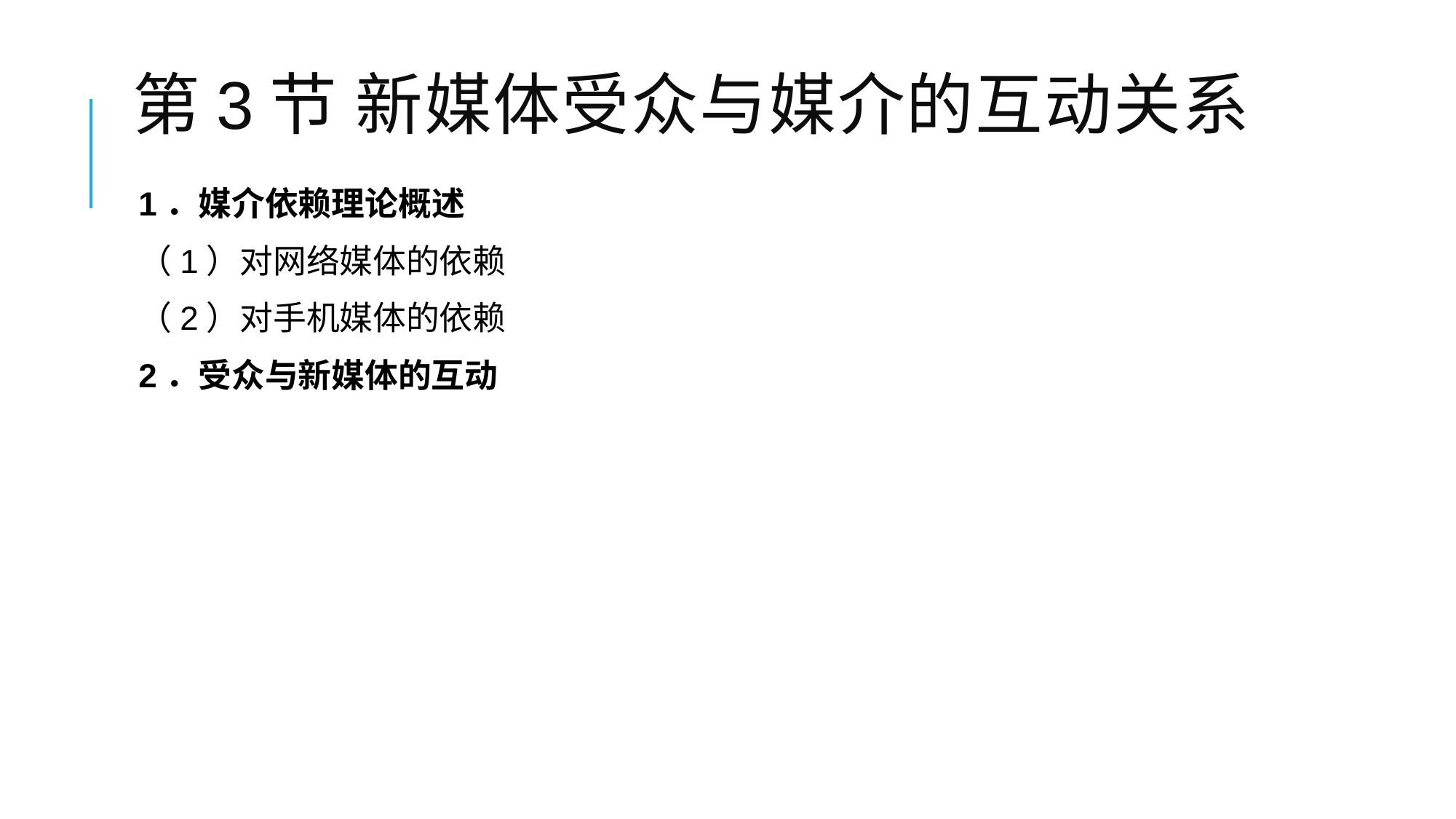

# 第3节 新媒体受众与媒介的互动关系
1．媒介依赖理论概述
（1）对网络媒体的依赖
（2）对手机媒体的依赖
2．受众与新媒体的互动